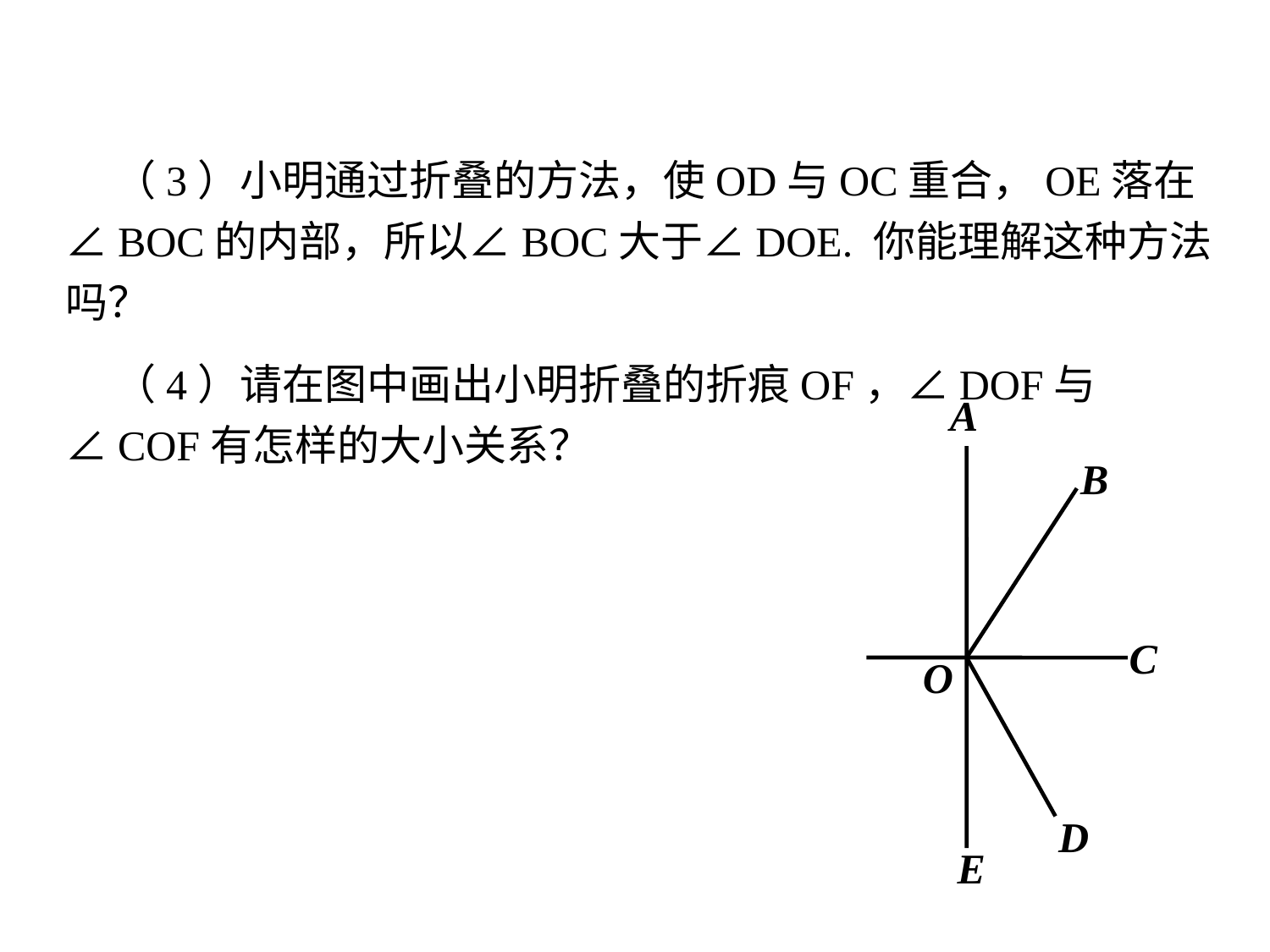

（3）小明通过折叠的方法，使OD与OC重合，OE落在∠BOC的内部，所以∠BOC大于∠DOE. 你能理解这种方法吗？
    （4）请在图中画出小明折叠的折痕OF，∠DOF与∠COF有怎样的大小关系？

A

B

C

D
E

O